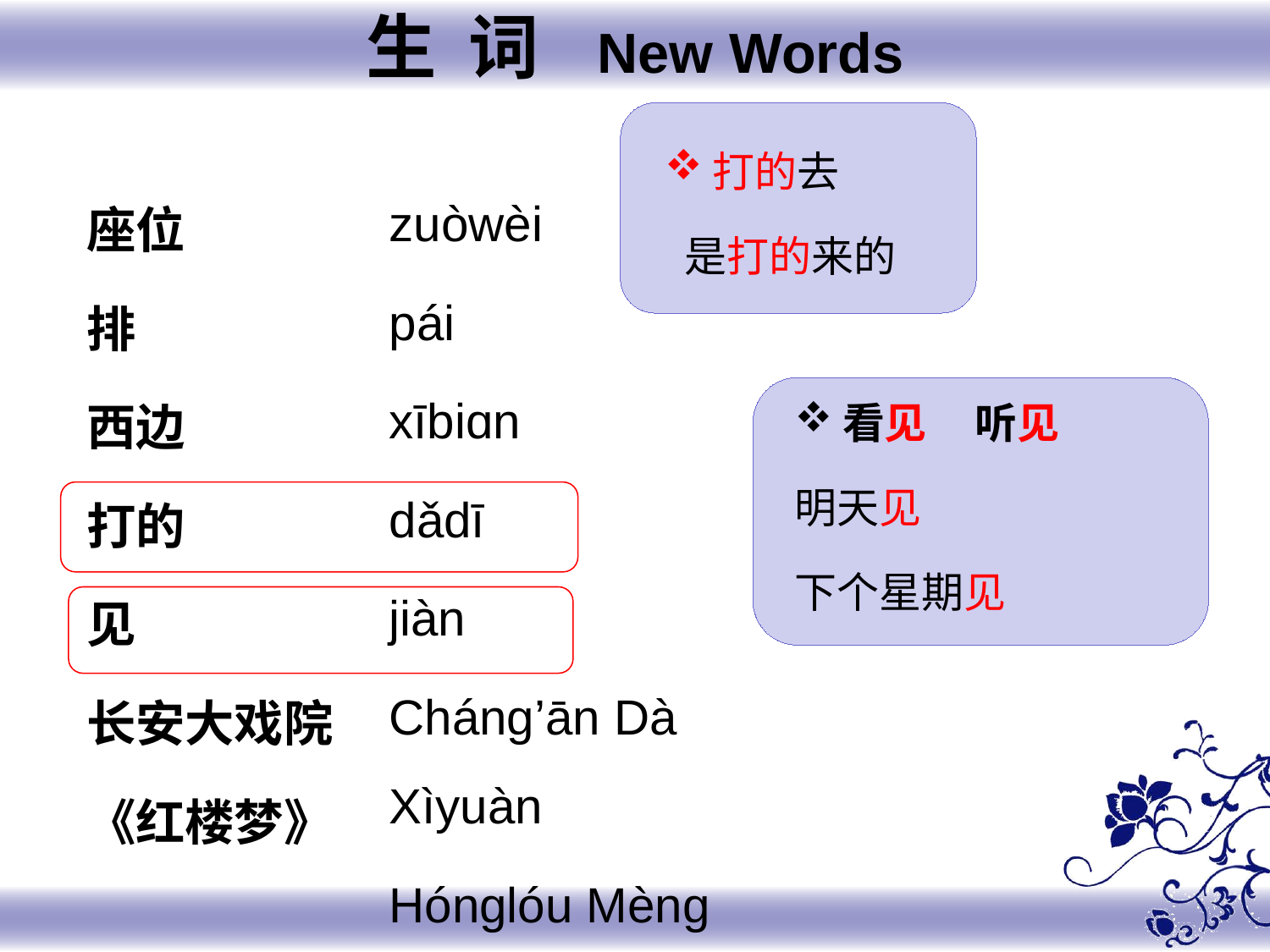

生  词   New Words

打的去
 是打的来的
zuòwèi
pái
xībiɑn
dǎdī
jiàn
Chánɡ’ān Dà Xìyuàn
Hónɡlóu Mènɡ
座位
排
西边
打的
见
长安大戏院
《红楼梦》
看见     听见
明天见
下个星期见